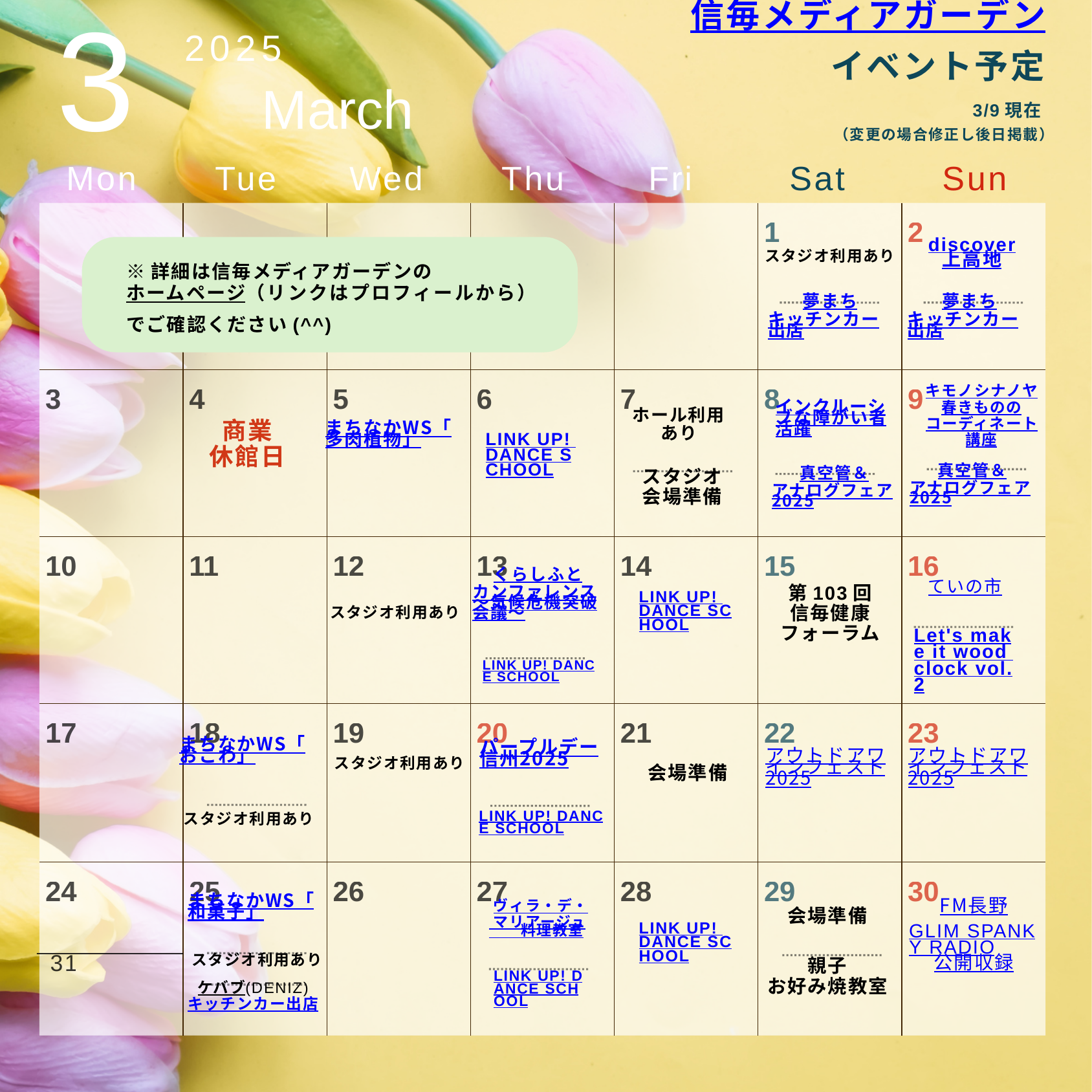

3
信毎メディアガーデン
2025
イベント予定
March
3/9現在
（変更の場合修正し後日掲載）
Mon
Tue
Wed
Thu
Fri
Sat
Sun
|  |  |  |  |  | 1 | 2 |
| --- | --- | --- | --- | --- | --- | --- |
| 3 | 4 | 5 | 6 | 7 | 8 | 9 |
| 10 | 11 | 12 | 13 | 14 | 15 | 16 |
| 17 | 18 | 19 | 20 | 21 | 22 | 23 |
| 24 | 25 | 26 | 27 | 28 | 29 | 30 |
discover
上高地

スタジオ利用あり
※詳細は信毎メディアガーデンの
ホームページ（リンクはプロフィールから）でご確認ください(^^)
夢まち
キッチンカー出店
夢まち
キッチンカー出店

キモノシナノヤ
春きものの
コーディネート
講座
インクルーシブな障がい者活躍
ホール利用あり
商業
休館日
まちなかWS「多肉植物」
LINK UP! DANCE SCHOOL
真空管＆
アナログフェア2025
スタジオ
会場準備

真空管＆
アナログフェア2025

くらしふと
カンファレンス～気候危機突破会議～
ていの市
第103回
信毎健康
フォーラム
LINK UP! DANCE SCHOOL
スタジオ利用あり
Let's make it wood clock vol.2

LINK UP! DANCE SCHOOL

まちなかWS「おこわ」
パープルデー信州2025
アウトドアワインフェスト2025
アウトドアワインフェスト2025
スタジオ利用あり
会場準備

LINK UP! DANCE SCHOOL
スタジオ利用あり
まちなかWS「和菓子」
FM長野
GLIM SPANKY RADIO
公開収録
ヴィラ・デ・
 マリアージュ　　料理教室
会場準備
LINK UP! DANCE SCHOOL
31
スタジオ利用あり

親子
お好み焼教室
LINK UP! DANCE SCHOOL

ケバブ(DENIZ)
キッチンカー出店